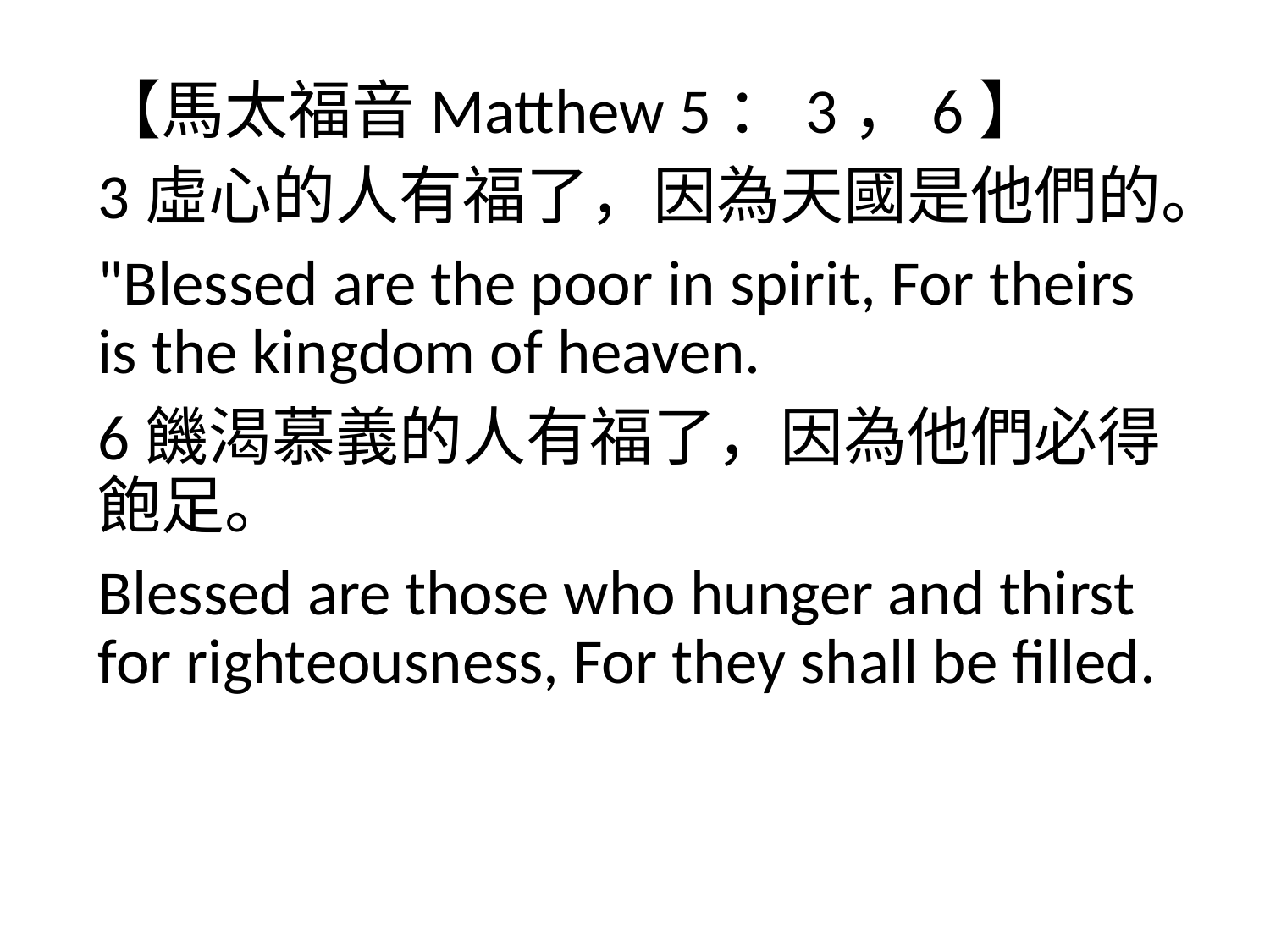

【馬太福音Matthew 5：3，6】
3虛心的人有福了，因為天國是他們的。
"Blessed are the poor in spirit, For theirs is the kingdom of heaven.
6饑渴慕義的人有福了，因為他們必得飽足。
Blessed are those who hunger and thirst for righteousness, For they shall be filled.